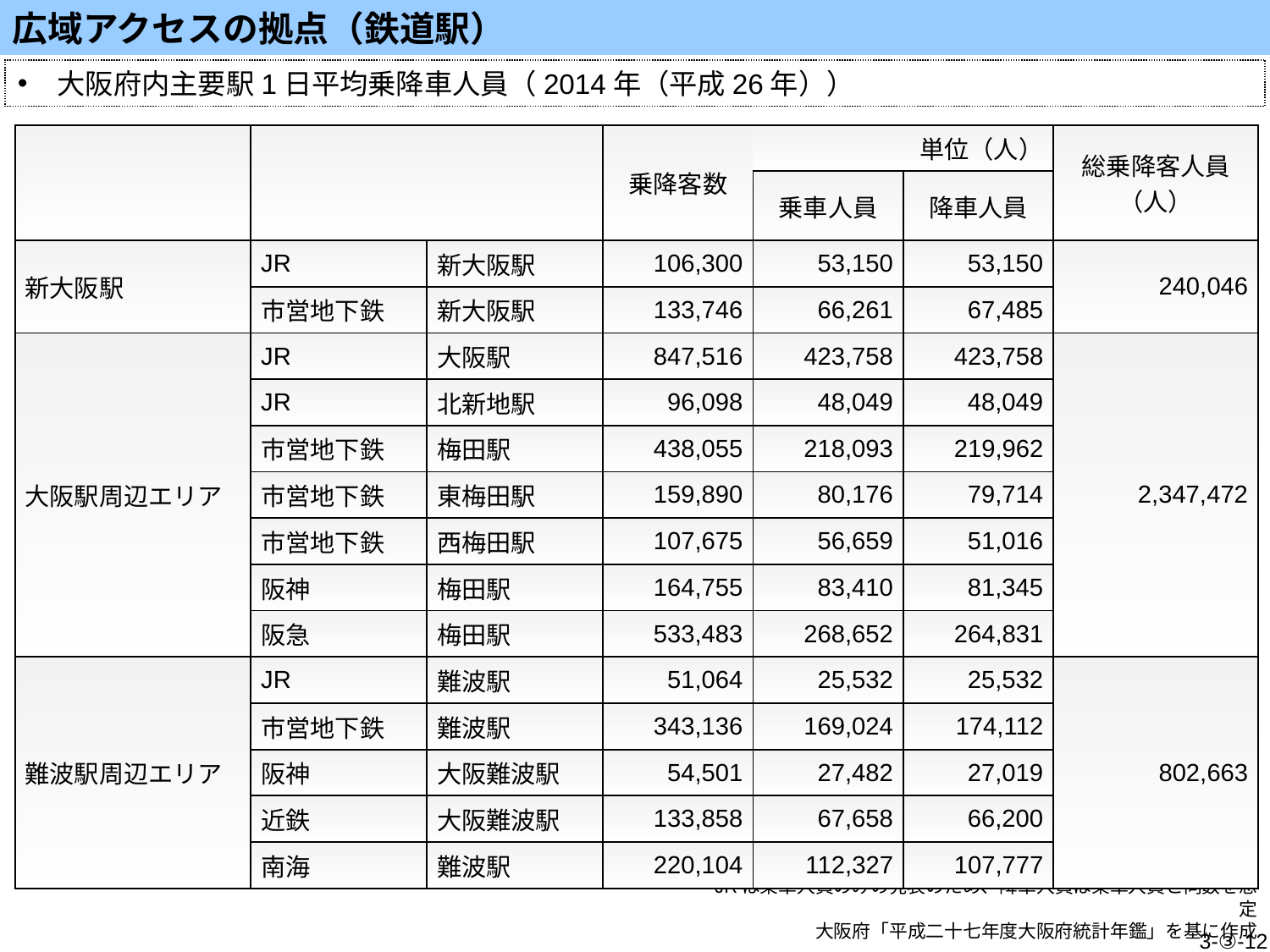

広域アクセスの拠点（鉄道駅）
大阪府内主要駅1日平均乗降車人員（2014年（平成26年））
|  |  |  | 乗降客数 | 単位（人） |  | 総乗降客人員 （人） |
| --- | --- | --- | --- | --- | --- | --- |
|  |  |  |  | 乗車人員 | 降車人員 |  |
| 新大阪駅 | JR | 新大阪駅 | 106,300 | 53,150 | 53,150 | 240,046 |
|  | 市営地下鉄 | 新大阪駅 | 133,746 | 66,261 | 67,485 |  |
| 大阪駅周辺エリア | JR | 大阪駅 | 847,516 | 423,758 | 423,758 | 2,347,472 |
|  | JR | 北新地駅 | 96,098 | 48,049 | 48,049 |  |
|  | 市営地下鉄 | 梅田駅 | 438,055 | 218,093 | 219,962 |  |
|  | 市営地下鉄 | 東梅田駅 | 159,890 | 80,176 | 79,714 |  |
|  | 市営地下鉄 | 西梅田駅 | 107,675 | 56,659 | 51,016 |  |
|  | 阪神 | 梅田駅 | 164,755 | 83,410 | 81,345 |  |
|  | 阪急 | 梅田駅 | 533,483 | 268,652 | 264,831 |  |
| 難波駅周辺エリア | JR | 難波駅 | 51,064 | 25,532 | 25,532 | 802,663 |
|  | 市営地下鉄 | 難波駅 | 343,136 | 169,024 | 174,112 |  |
|  | 阪神 | 大阪難波駅 | 54,501 | 27,482 | 27,019 |  |
|  | 近鉄 | 大阪難波駅 | 133,858 | 67,658 | 66,200 |  |
|  | 南海 | 難波駅 | 220,104 | 112,327 | 107,777 |  |
※JRは乗車人員のみの発表のため、降車人員は乗車人員と同数を想定
大阪府「平成二十七年度大阪府統計年鑑」を基に作成
3-③-12